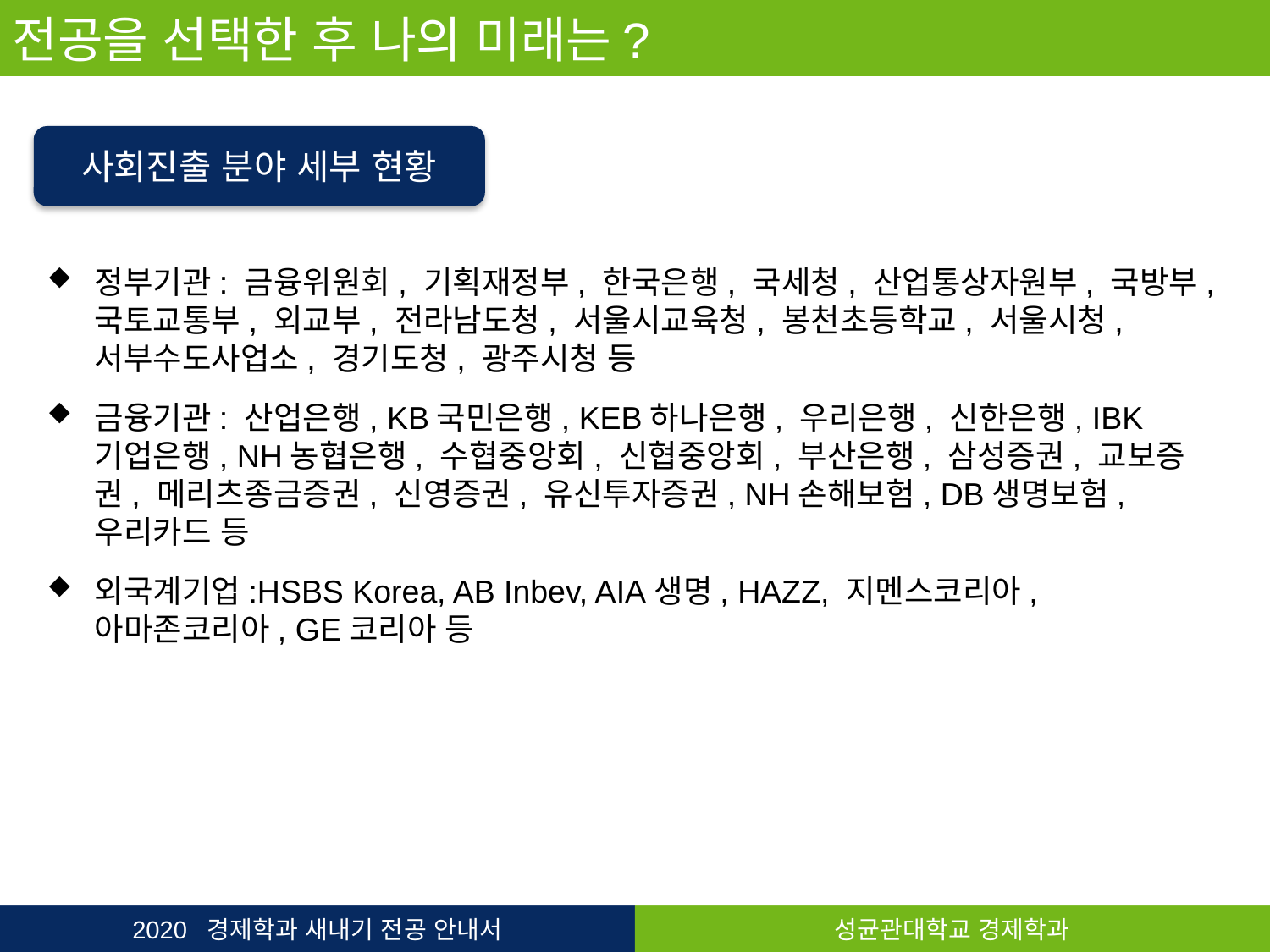

전공을 선택한 후 나의 미래는?
사회진출 분야 세부 현황
정부기관: 금융위원회, 기획재정부, 한국은행, 국세청, 산업통상자원부, 국방부, 국토교통부, 외교부, 전라남도청, 서울시교육청, 봉천초등학교, 서울시청, 서부수도사업소, 경기도청, 광주시청 등
금융기관: 산업은행, KB국민은행, KEB하나은행, 우리은행, 신한은행, IBK기업은행, NH농협은행, 수협중앙회, 신협중앙회, 부산은행, 삼성증권, 교보증권, 메리츠종금증권, 신영증권, 유신투자증권, NH손해보험, DB생명보험, 우리카드 등
외국계기업:HSBS Korea, AB Inbev, AIA생명, HAZZ, 지멘스코리아, 아마존코리아, GE코리아 등